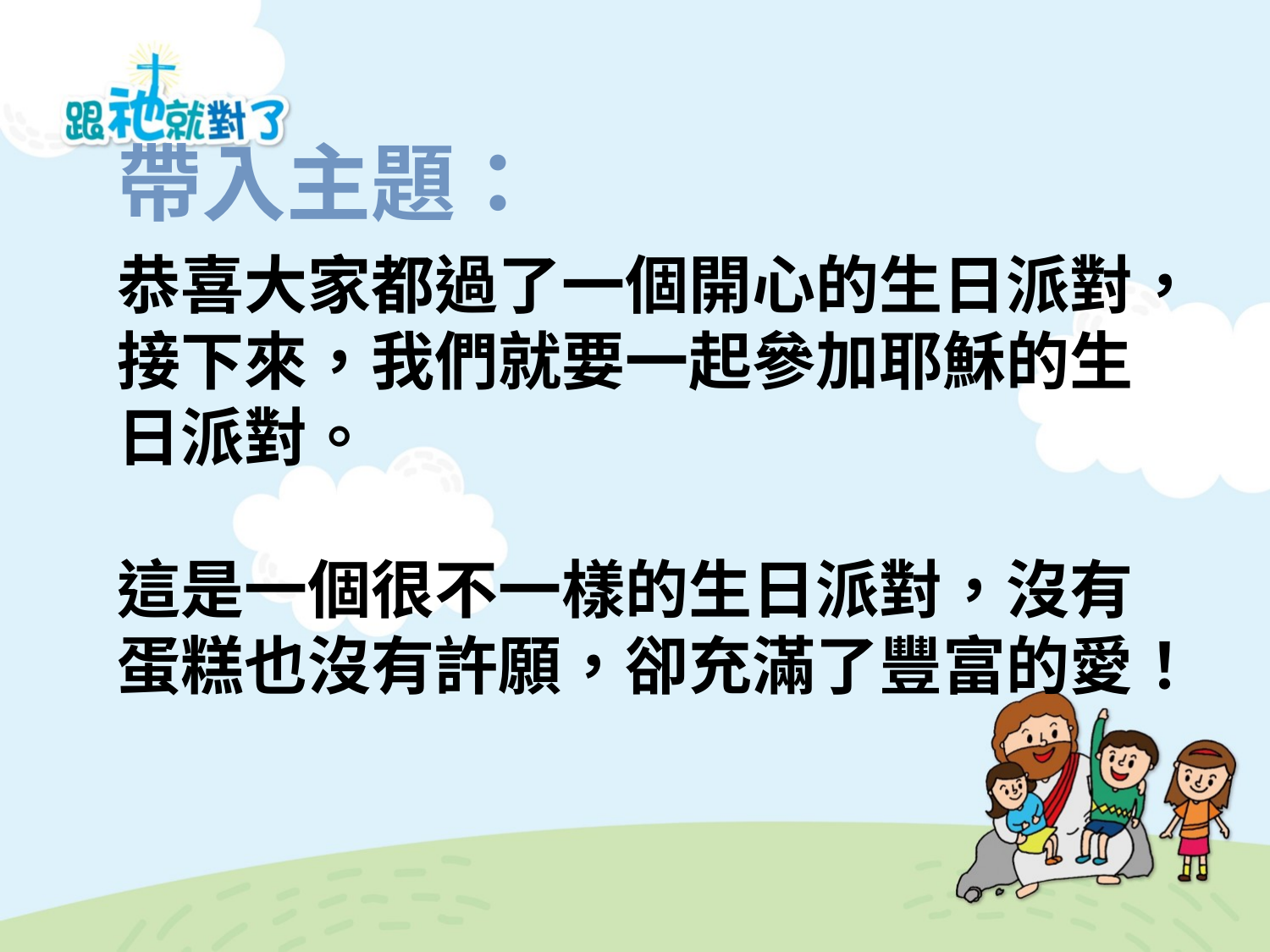

帶入主題：
恭喜大家都過了一個開心的生日派對，接下來，我們就要一起參加耶穌的生日派對。

這是一個很不一樣的生日派對，沒有蛋糕也沒有許願，卻充滿了豐富的愛！